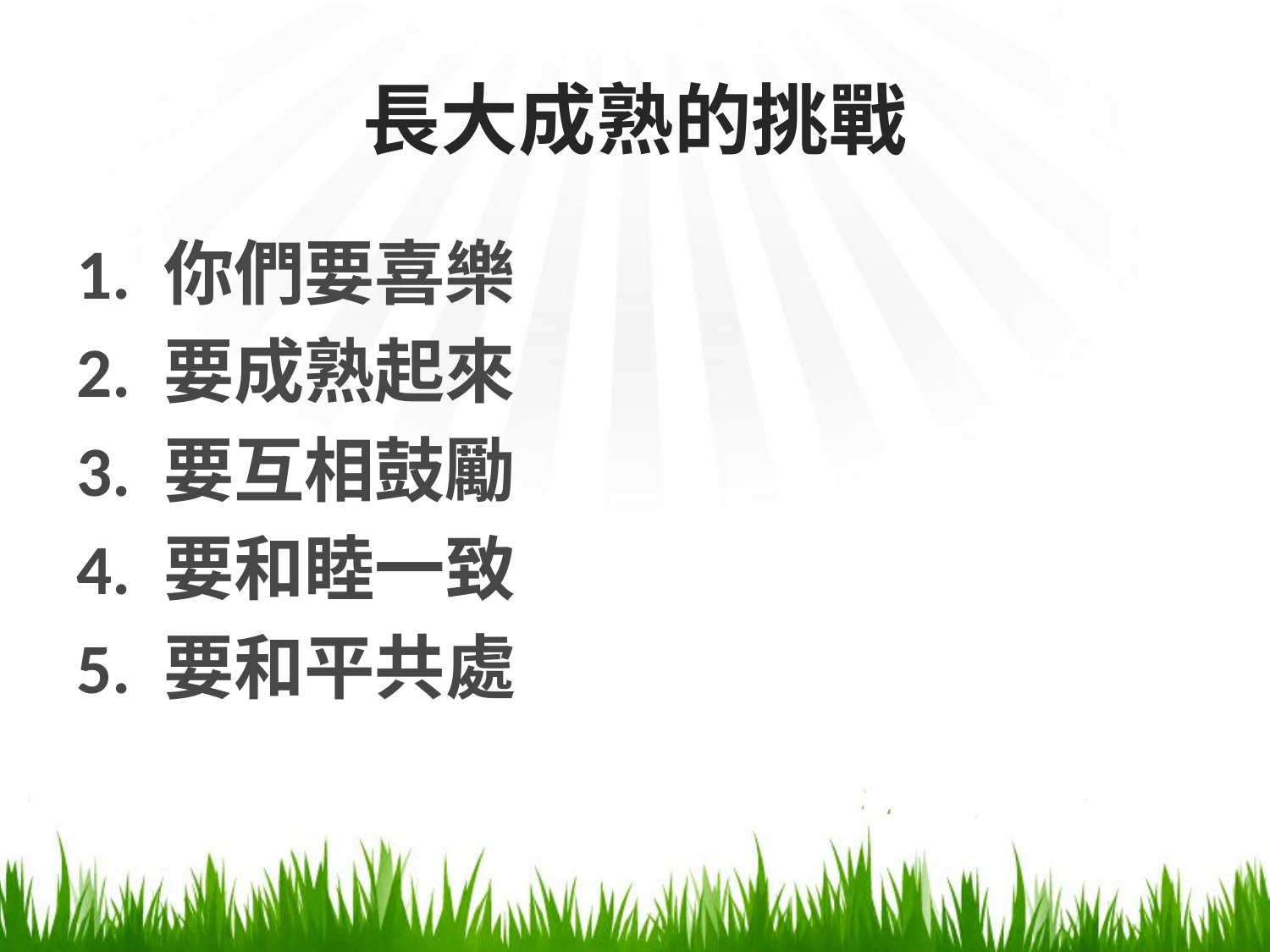

# 長大成熟的挑戰
1. 你們要喜樂
2. 要成熟起來
3. 要互相鼓勵
4. 要和睦一致
5. 要和平共處